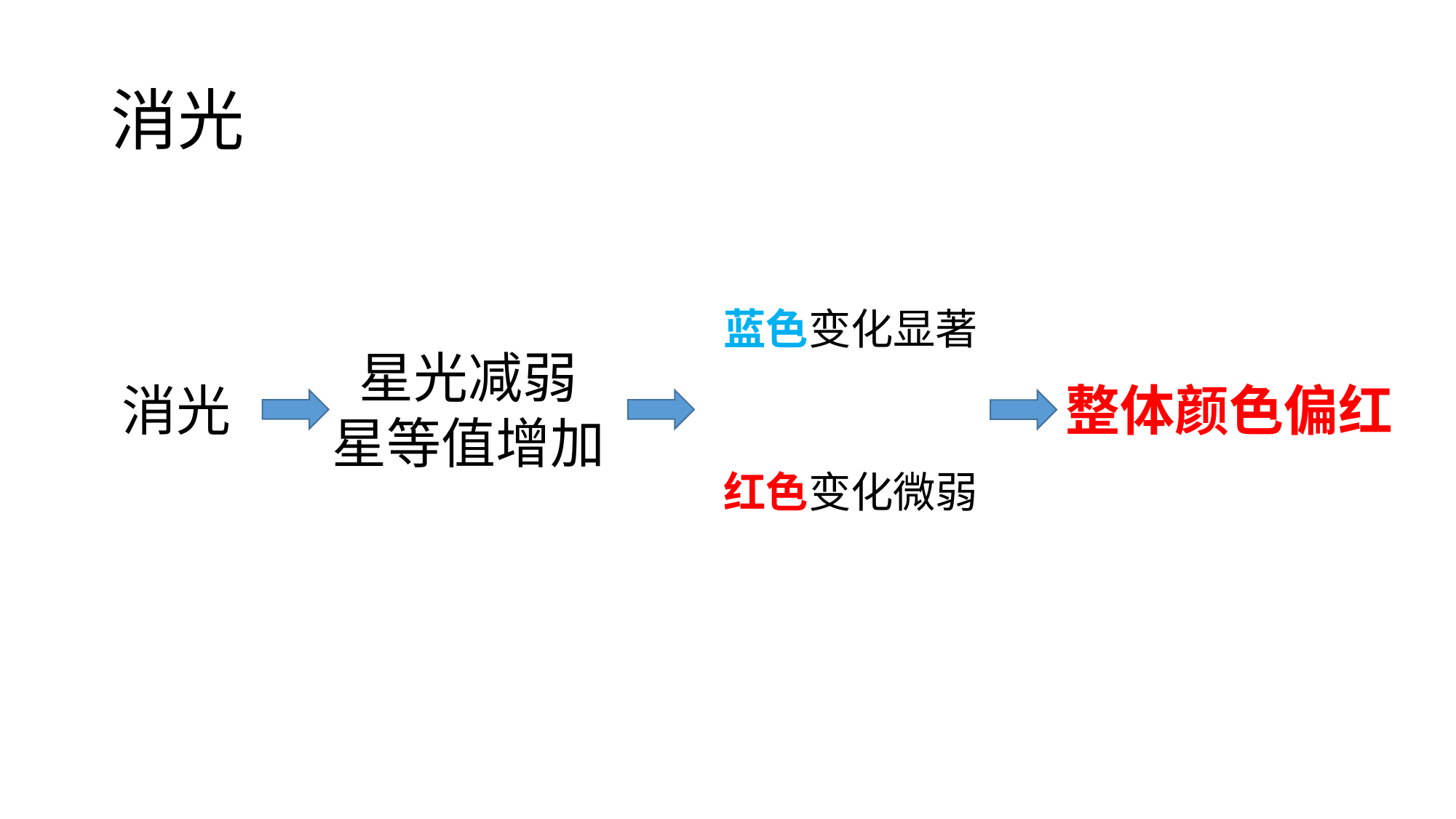

# 消光
蓝色变化显著
星光减弱
星等值增加
消光
整体颜色偏红

红色变化微弱